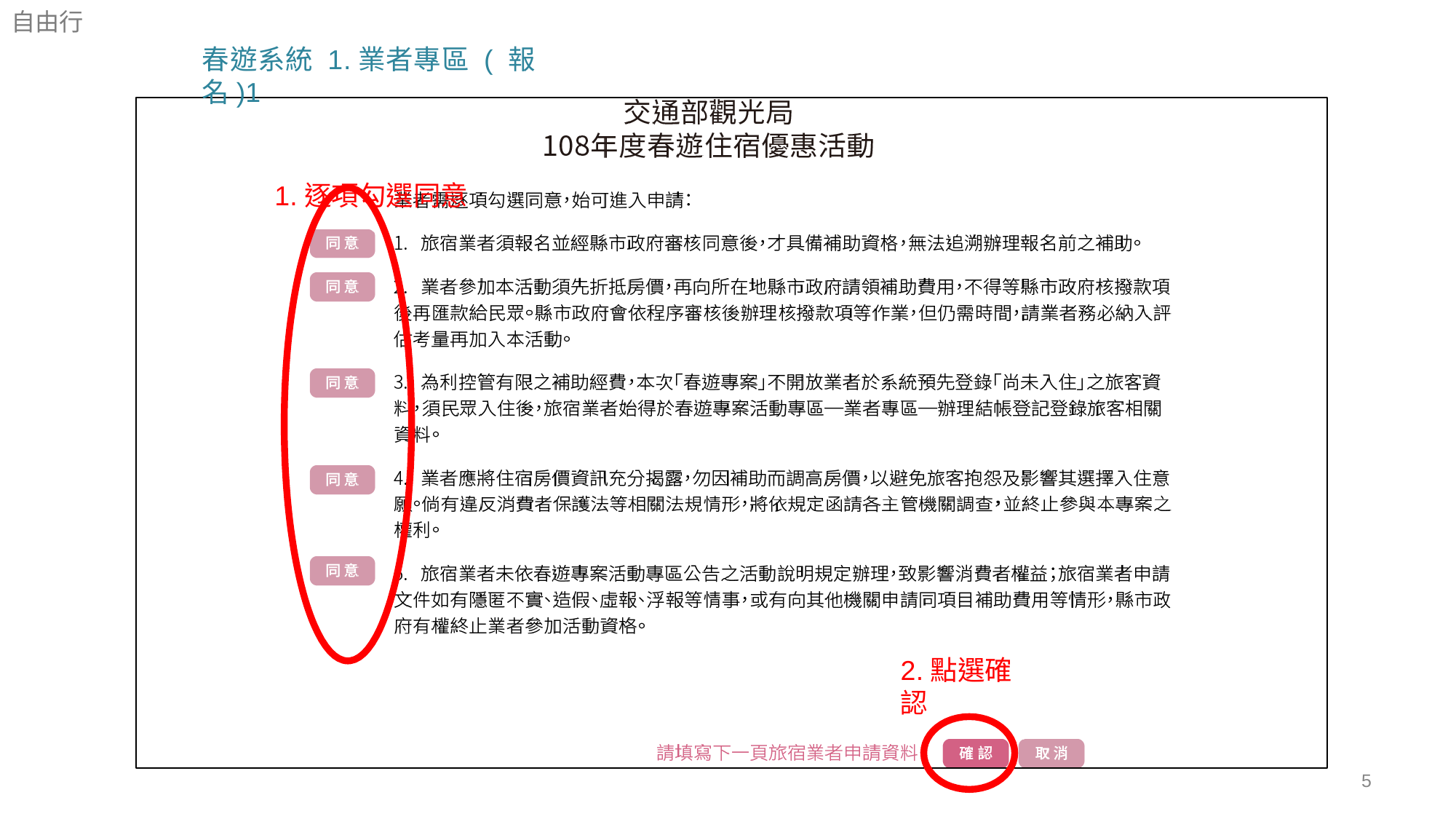

自由行
春遊系統 1.業者專區 ( 報名)1

1.逐項勾選同意

2.點選確認

5